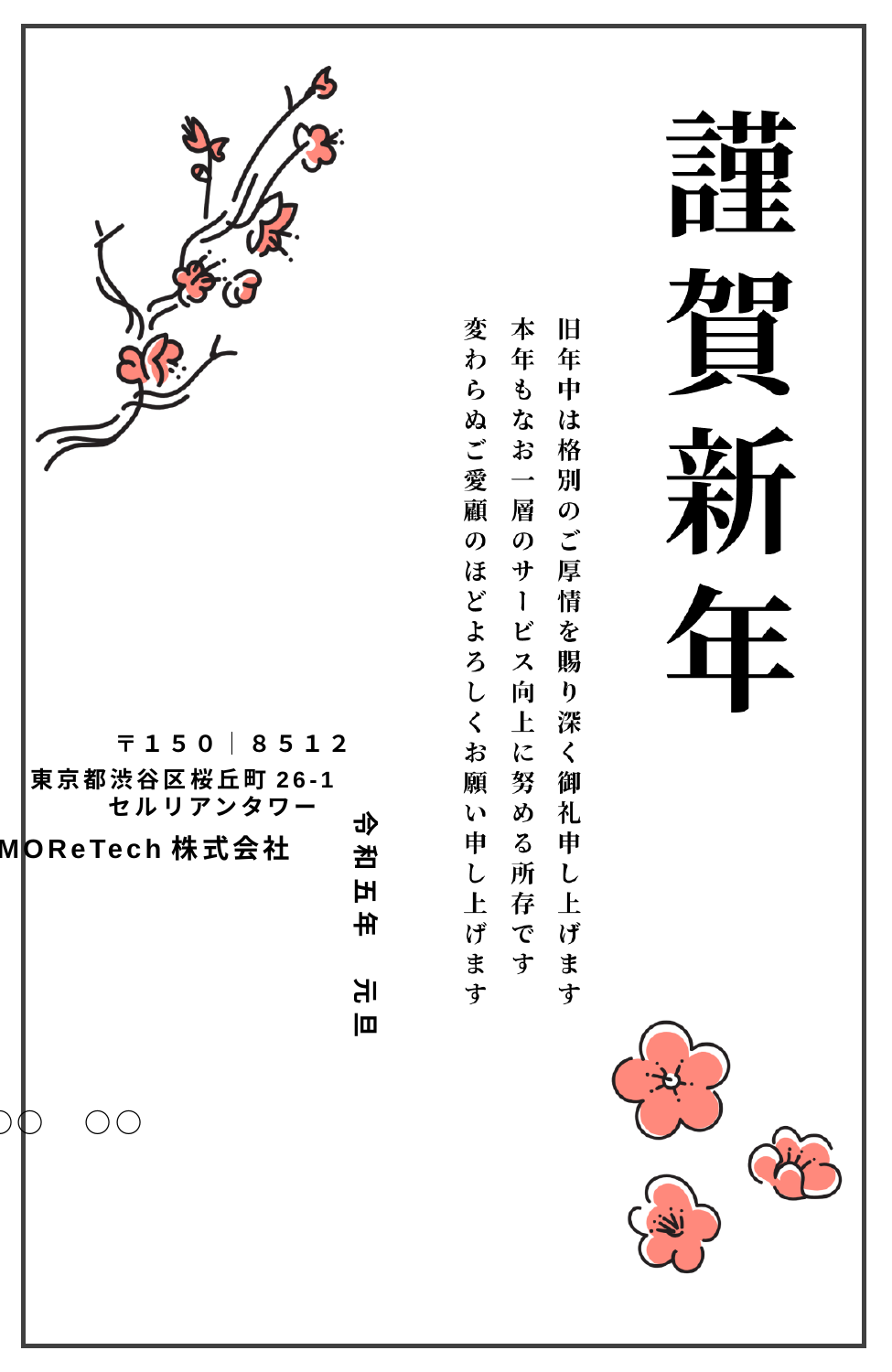

編集したいとき用
（文章に重ねてください）

旧年中は格別のご厚情を賜り深く御礼申し上げます
変わらぬご愛顧のほどよろしくお願い申し上げます
本年もなお一層のサービス向上に努める所存です

〒１５０│８５１２
東京都渋谷区桜丘町26‐1
        セルリアンタワー
GMOReTech株式会社
○○　○○
令和五年　元旦